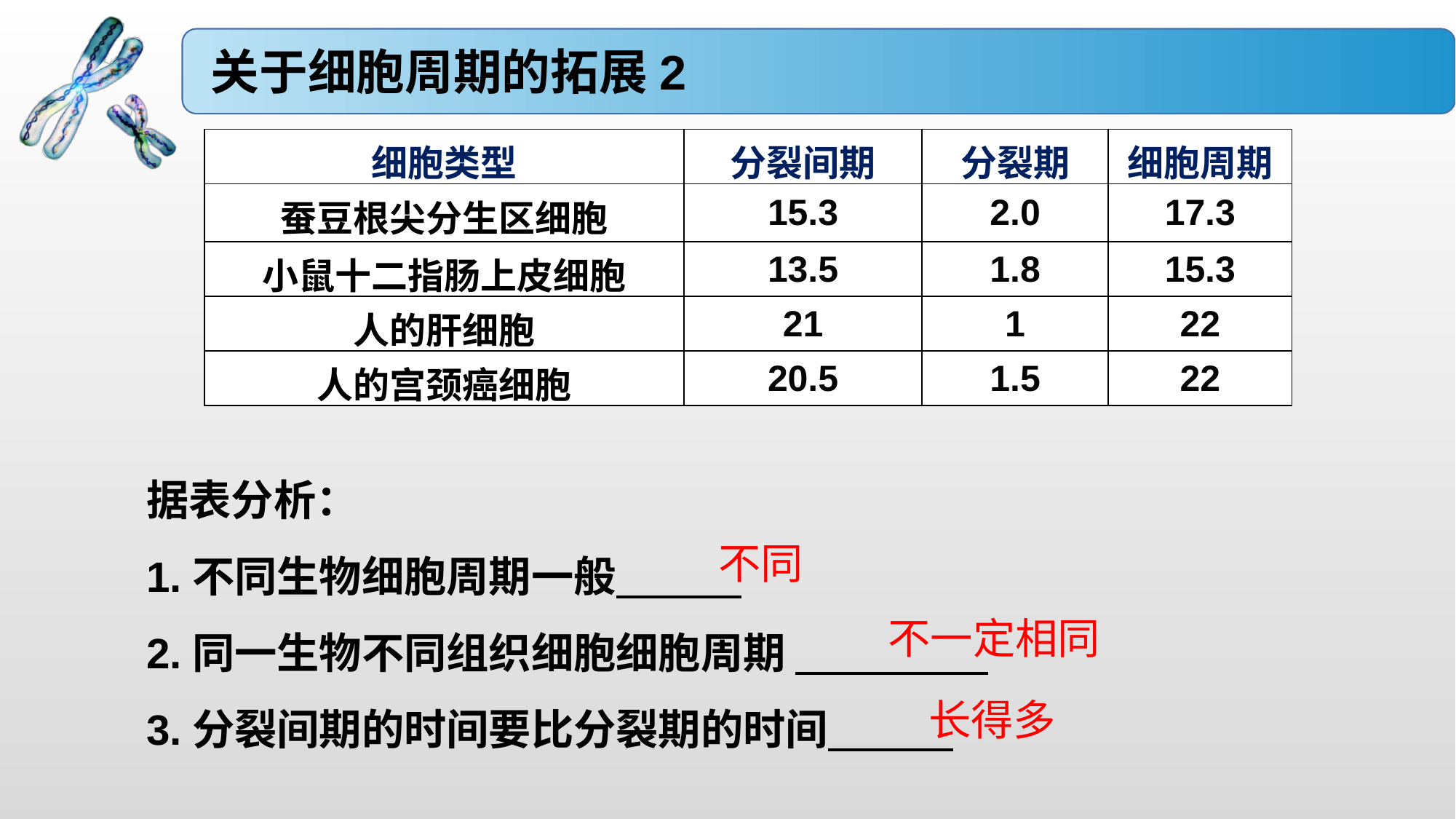

关于细胞周期的拓展2
| 细胞类型 | 分裂间期 | 分裂期 | 细胞周期 |
| --- | --- | --- | --- |
| 蚕豆根尖分生区细胞 | 15.3 | 2.0 | 17.3 |
| 小鼠十二指肠上皮细胞 | 13.5 | 1.8 | 15.3 |
| 人的肝细胞 | 21 | 1 | 22 |
| 人的宫颈癌细胞 | 20.5 | 1.5 | 22 |
据表分析：
1.不同生物细胞周期一般
2.同一生物不同组织细胞细胞周期
3.分裂间期的时间要比分裂期的时间
不同
不一定相同
长得多